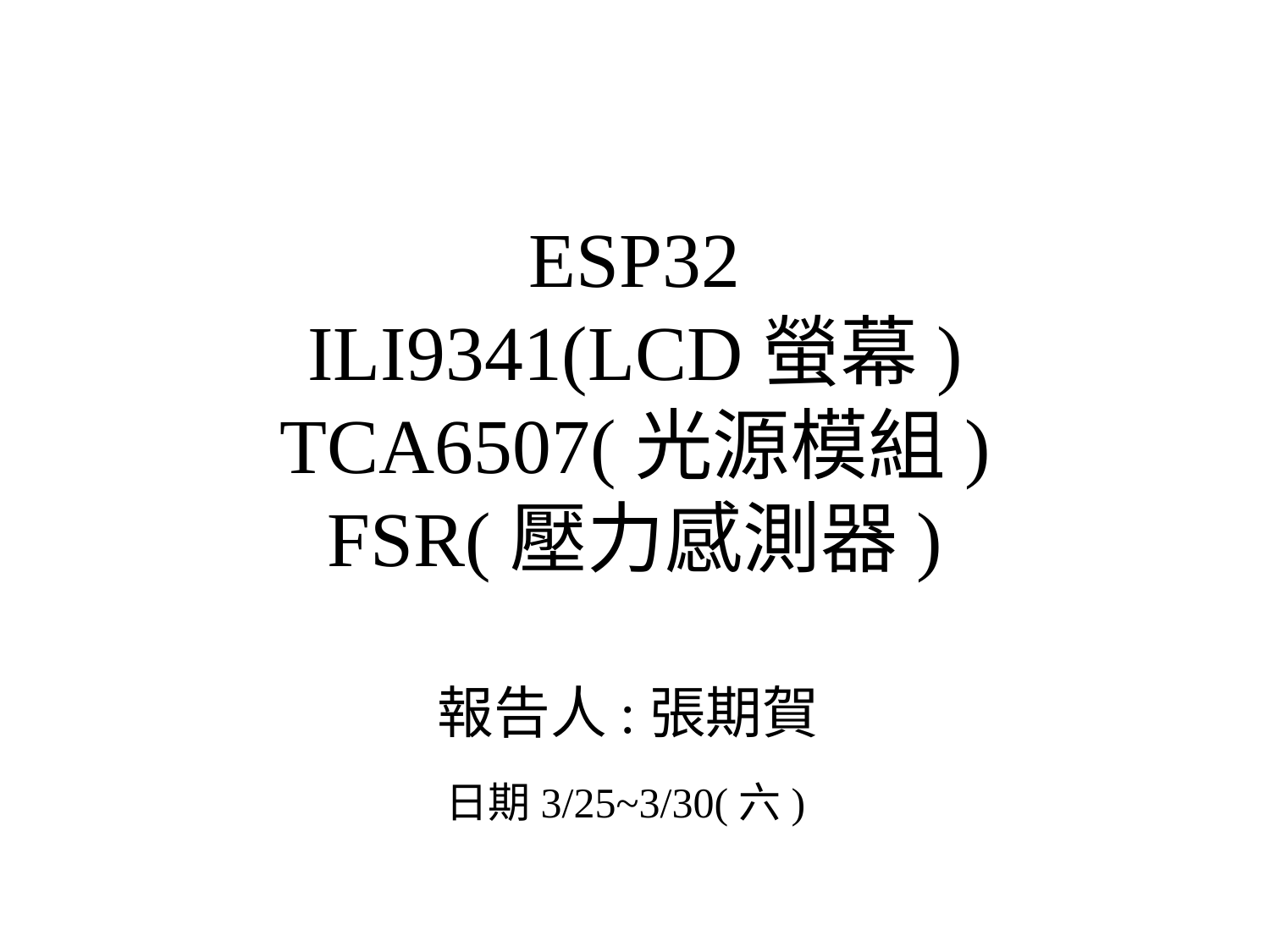

# ESP32 ILI9341(LCD螢幕) TCA6507(光源模組) FSR(壓力感測器)
報告人:張期賀
日期3/25~3/30(六)